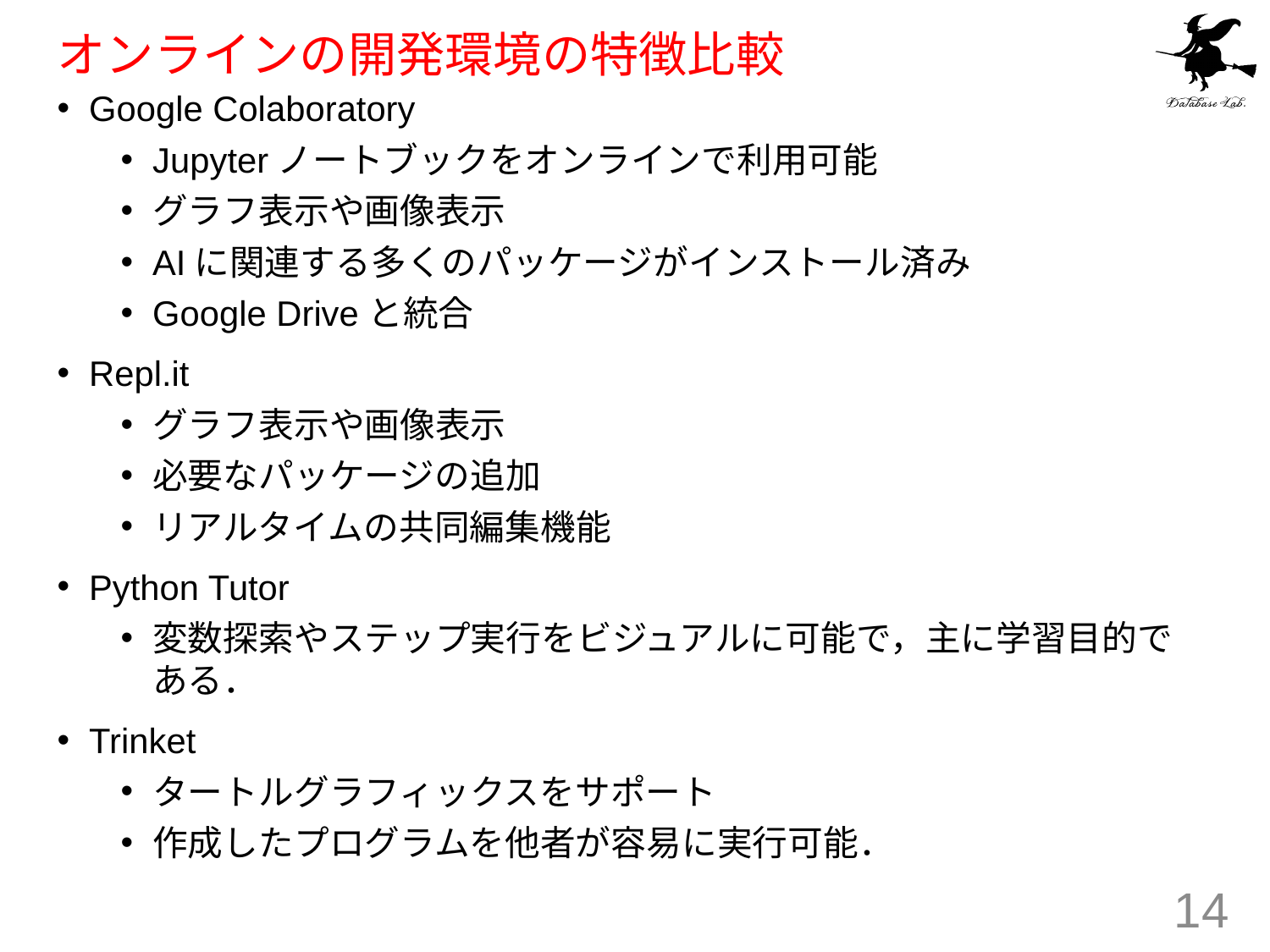

# オンラインの開発環境の特徴比較
Google Colaboratory
Jupyterノートブックをオンラインで利用可能
グラフ表示や画像表示
AIに関連する多くのパッケージがインストール済み
Google Driveと統合
Repl.it
グラフ表示や画像表示
必要なパッケージの追加
リアルタイムの共同編集機能
Python Tutor
変数探索やステップ実行をビジュアルに可能で，主に学習目的である．
Trinket
タートルグラフィックスをサポート
作成したプログラムを他者が容易に実行可能．
14